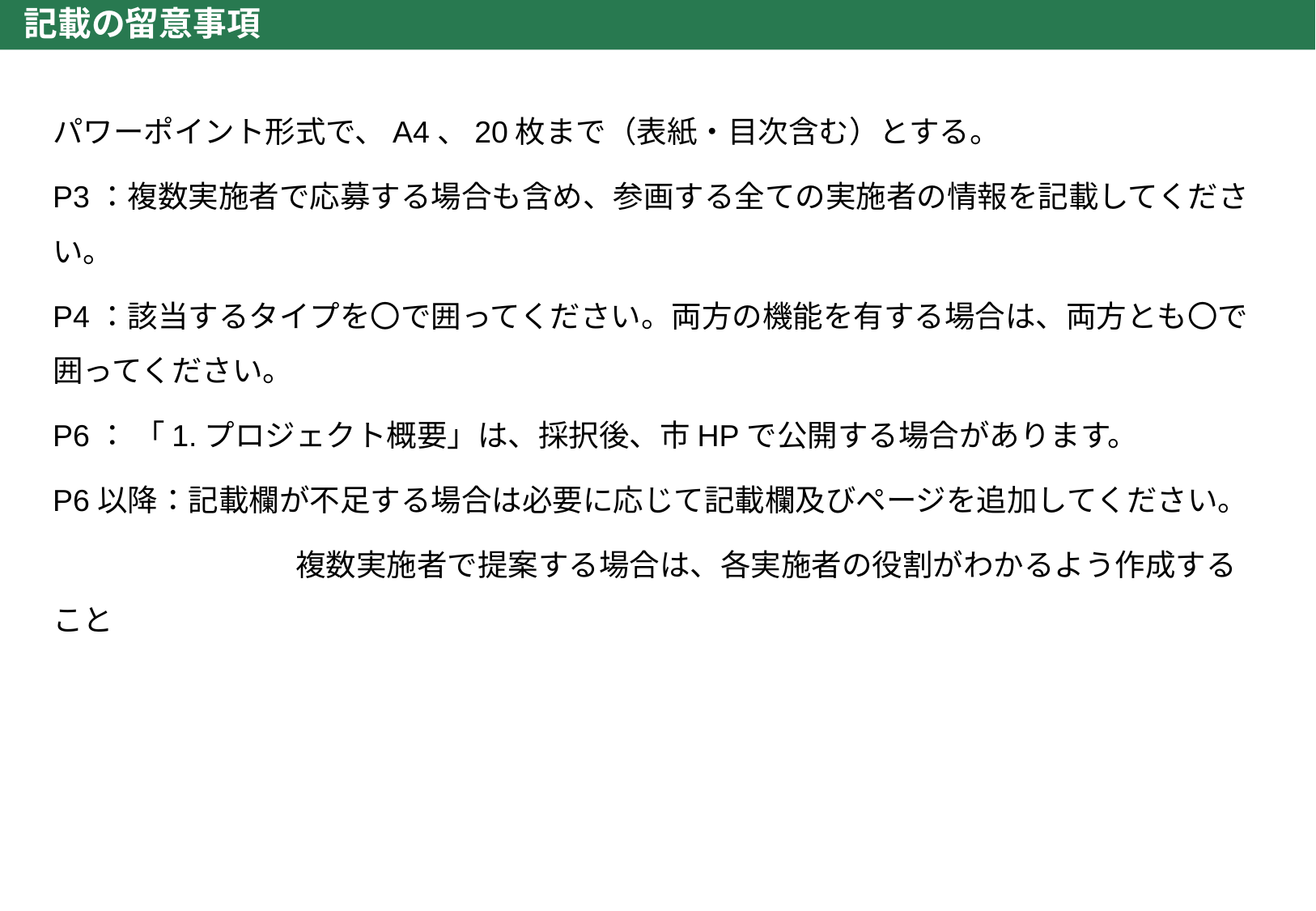

# 記載の留意事項
パワーポイント形式で、A4、20枚まで（表紙・目次含む）とする。
P3：複数実施者で応募する場合も含め、参画する全ての実施者の情報を記載してください。
P4：該当するタイプを〇で囲ってください。両方の機能を有する場合は、両方とも〇で囲ってください。
P6： 「1.プロジェクト概要」は、採択後、市HPで公開する場合があります。
P6以降：記載欄が不足する場合は必要に応じて記載欄及びページを追加してください。
　　　　　　　　複数実施者で提案する場合は、各実施者の役割がわかるよう作成すること